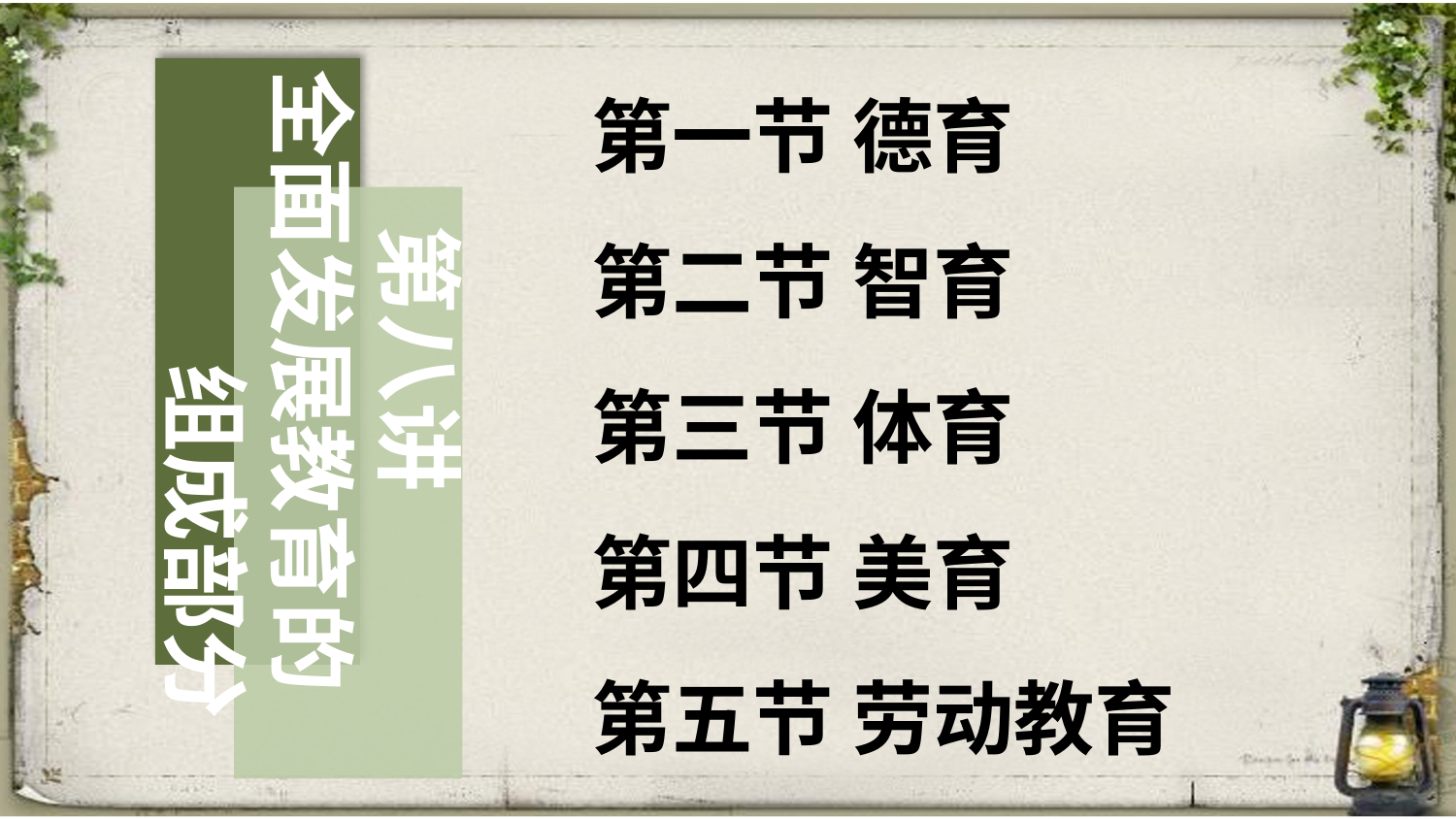

第一节 德育
第二节 智育
第三节 体育
第四节 美育
第五节 劳动教育
       第八讲
全面发展教育的                 组成部分